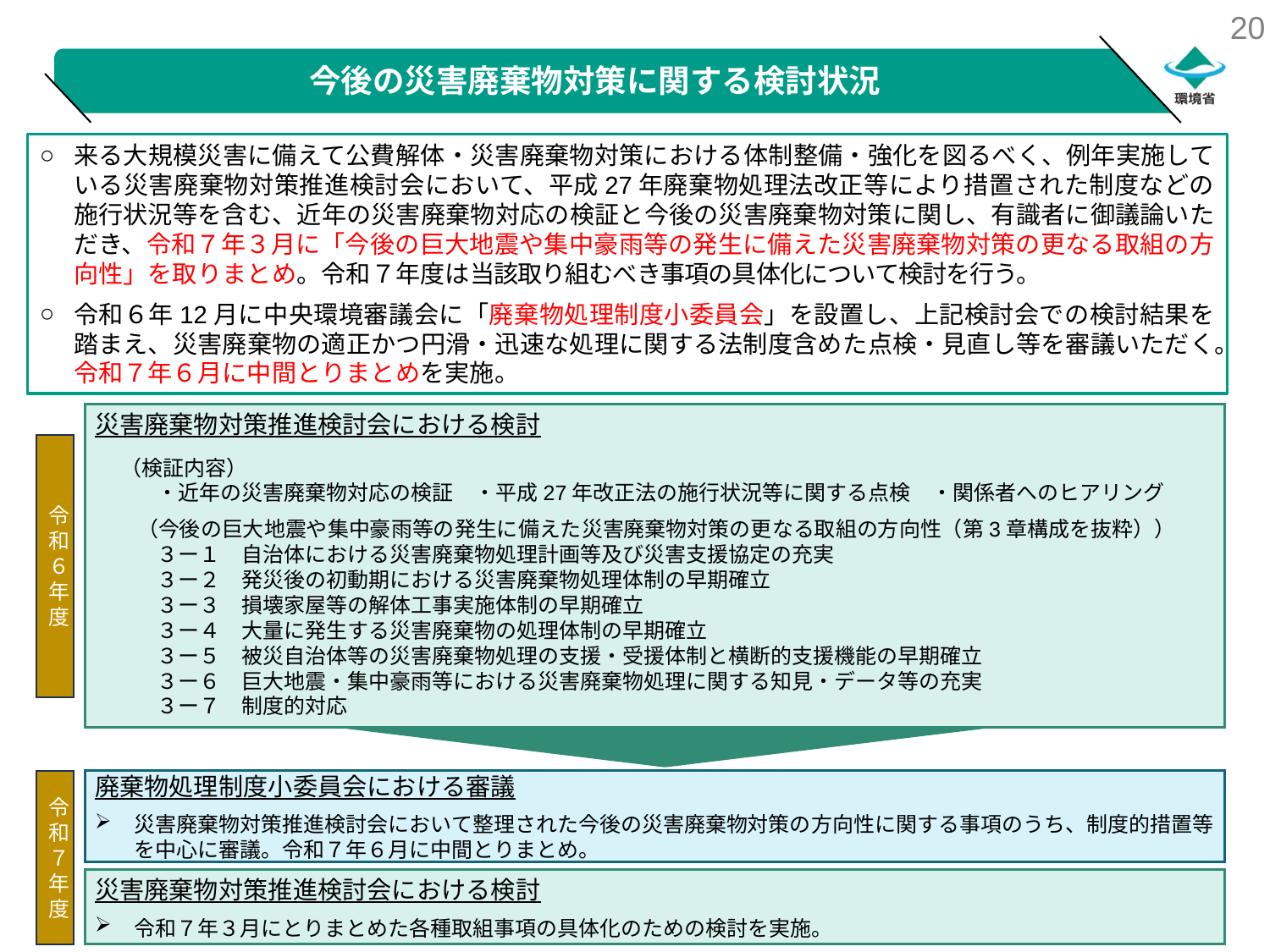

20
今後の災害廃棄物対策に関する検討状況
来る大規模災害に備えて公費解体・災害廃棄物対策における体制整備・強化を図るべく、例年実施している災害廃棄物対策推進検討会において、平成27年廃棄物処理法改正等により措置された制度などの施行状況等を含む、近年の災害廃棄物対応の検証と今後の災害廃棄物対策に関し、有識者に御議論いただき、令和７年３月に「今後の巨大地震や集中豪雨等の発生に備えた災害廃棄物対策の更なる取組の方向性」を取りまとめ。令和７年度は当該取り組むべき事項の具体化について検討を行う。
令和６年12月に中央環境審議会に「廃棄物処理制度小委員会」を設置し、上記検討会での検討結果を踏まえ、災害廃棄物の適正かつ円滑・迅速な処理に関する法制度含めた点検・見直し等を審議いただく。令和７年６月に中間とりまとめを実施。
災害廃棄物対策推進検討会における検討
　 （検証内容）
・近年の災害廃棄物対応の検証　・平成27年改正法の施行状況等に関する点検　・関係者へのヒアリング
　　（今後の巨大地震や集中豪雨等の発生に備えた災害廃棄物対策の更なる取組の方向性（第3章構成を抜粋））
３ー１　自治体における災害廃棄物処理計画等及び災害支援協定の充実
３ー２　発災後の初動期における災害廃棄物処理体制の早期確立
３ー３　損壊家屋等の解体工事実施体制の早期確立
３ー４　大量に発生する災害廃棄物の処理体制の早期確立
３ー５　被災自治体等の災害廃棄物処理の支援・受援体制と横断的支援機能の早期確立
３ー６　巨大地震・集中豪雨等における災害廃棄物処理に関する知見・データ等の充実
３ー７　制度的対応
令和６年度

令和７年度
廃棄物処理制度小委員会における審議
災害廃棄物対策推進検討会において整理された今後の災害廃棄物対策の方向性に関する事項のうち、制度的措置等を中心に審議。令和７年６月に中間とりまとめ。
災害廃棄物対策推進検討会における検討
令和７年３月にとりまとめた各種取組事項の具体化のための検討を実施。